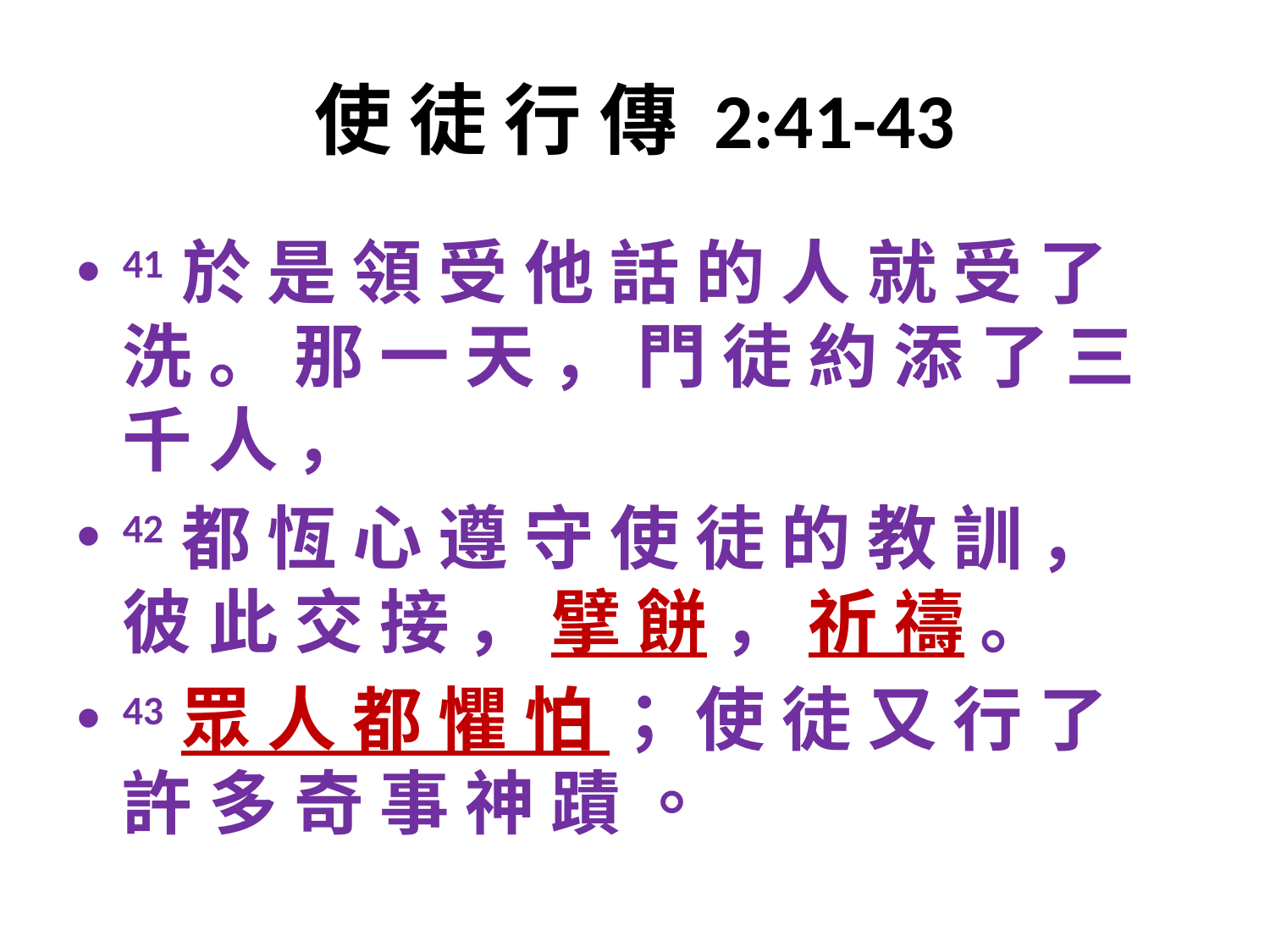

# 使 徒 行 傳 2:41-43
41 於 是 領 受 他 話 的 人 就 受 了 洗 。 那 一 天 ， 門 徒 約 添 了 三 千 人 ，
42 都 恆 心 遵 守 使 徒 的 教 訓 ， 彼 此 交 接 ， 擘 餅 ， 祈 禱 。
43 眾 人 都 懼 怕 ； 使 徒 又 行 了 許 多 奇 事 神 蹟 。